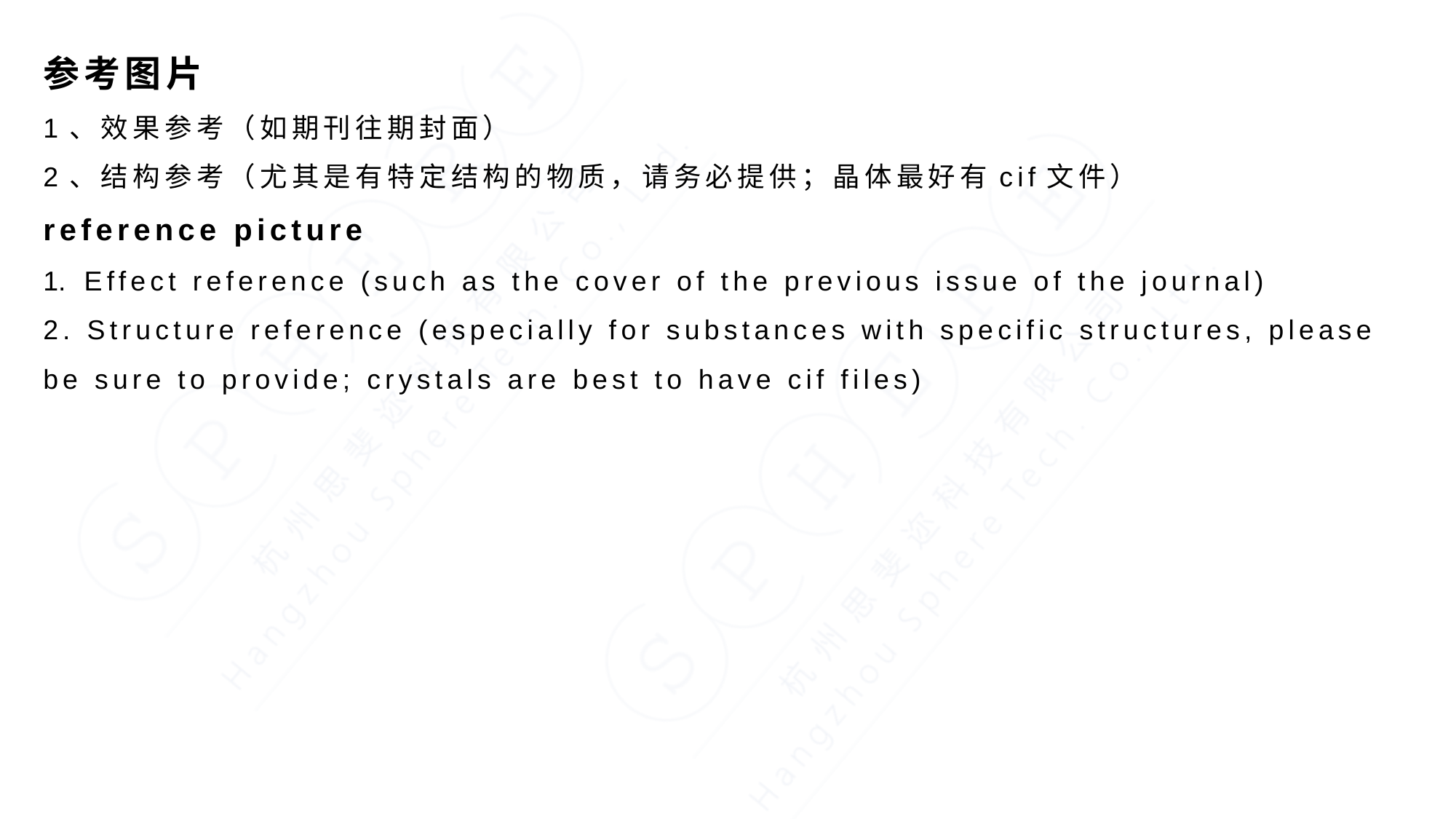

参考图片
1、效果参考（如期刊往期封面）
2、结构参考（尤其是有特定结构的物质，请务必提供；晶体最好有cif文件）
reference picture
Effect reference (such as the cover of the previous issue of the journal)
2. Structure reference (especially for substances with specific structures, please be sure to provide; crystals are best to have cif files)